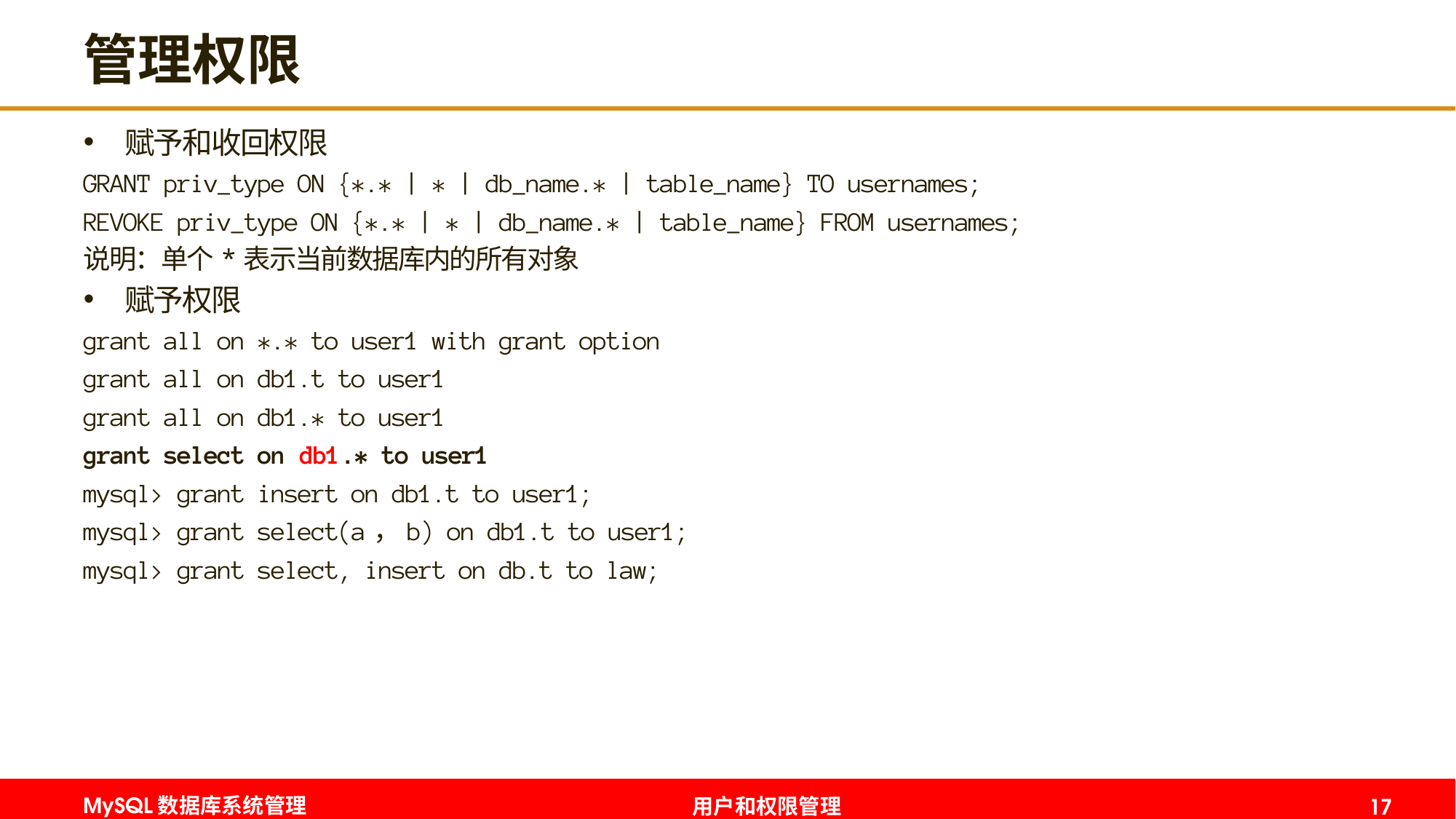

# 管理权限
赋予和收回权限
GRANT priv_type ON {*.* | * | db_name.* | table_name} TO usernames;
REVOKE priv_type ON {*.* | * | db_name.* | table_name} FROM usernames;
说明：单个*表示当前数据库内的所有对象
赋予权限
grant all on *.* to user1 with grant option
grant all on db1.t to user1
grant all on db1.* to user1
grant select on db1.* to user1
mysql> grant insert on db1.t to user1;
mysql> grant select(a，b) on db1.t to user1;
mysql> grant select, insert on db.t to law;